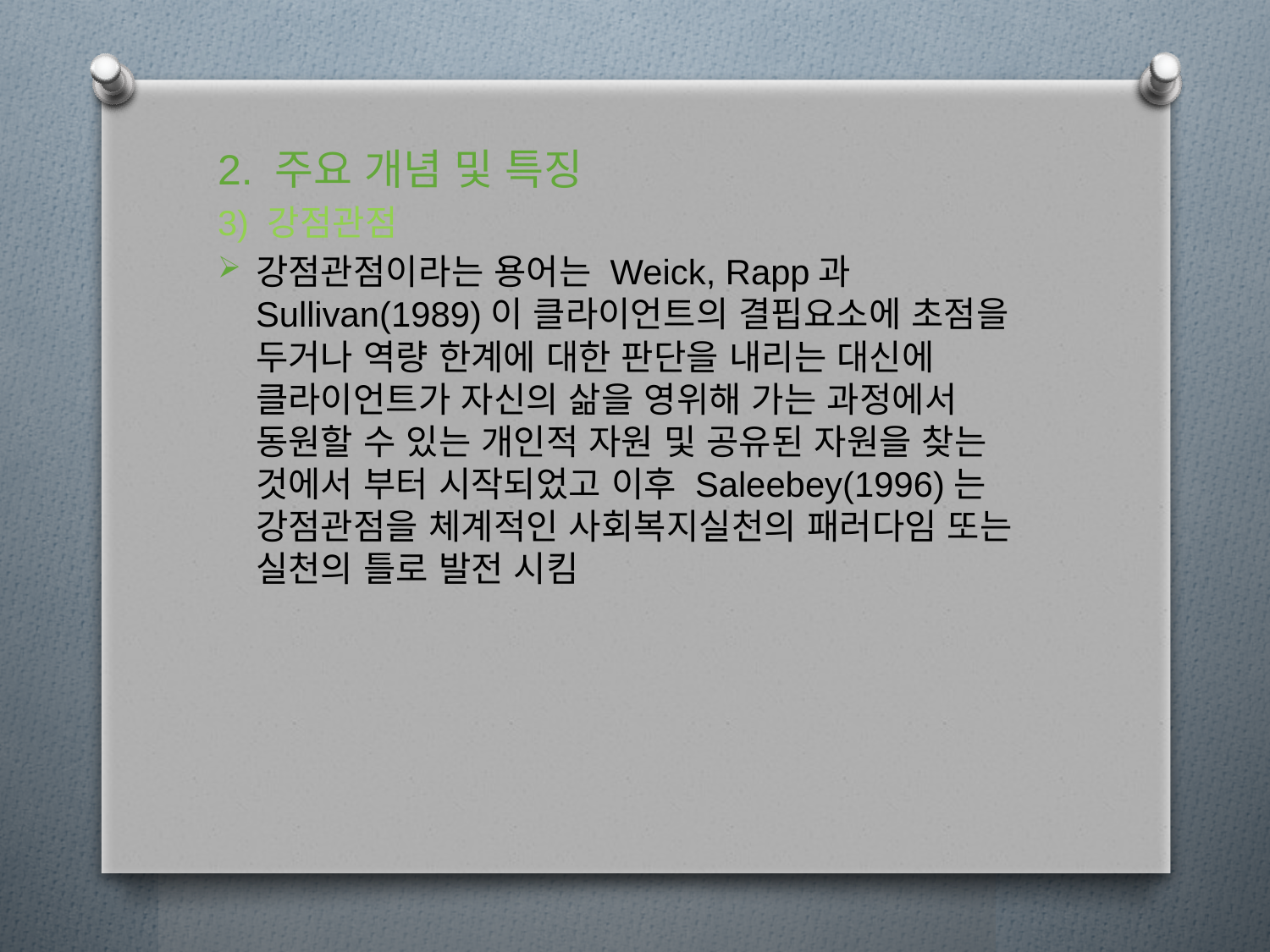

2. 주요 개념 및 특징
3) 강점관점
강점관점이라는 용어는 Weick, Rapp과 Sullivan(1989)이 클라이언트의 결핍요소에 초점을 두거나 역량 한계에 대한 판단을 내리는 대신에 클라이언트가 자신의 삶을 영위해 가는 과정에서 동원할 수 있는 개인적 자원 및 공유된 자원을 찾는 것에서 부터 시작되었고 이후 Saleebey(1996)는 강점관점을 체계적인 사회복지실천의 패러다임 또는 실천의 틀로 발전 시킴